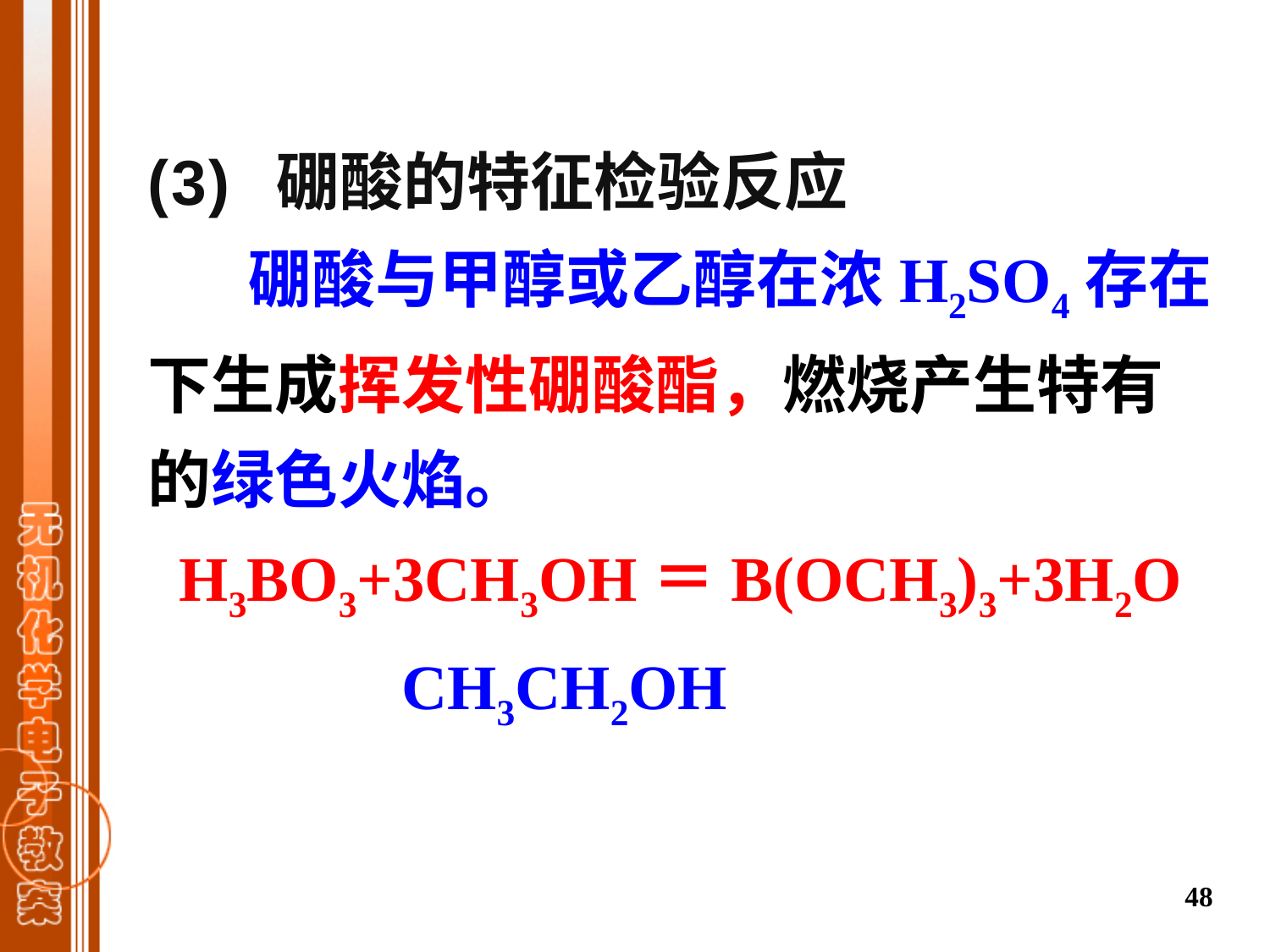

硼酸的特征检验反应
      硼酸与甲醇或乙醇在浓H2SO4存在下生成挥发性硼酸酯，燃烧产生特有的绿色火焰。
  H3BO3+3CH3OH＝B(OCH3)3+3H2O
                CH3CH2OH
48